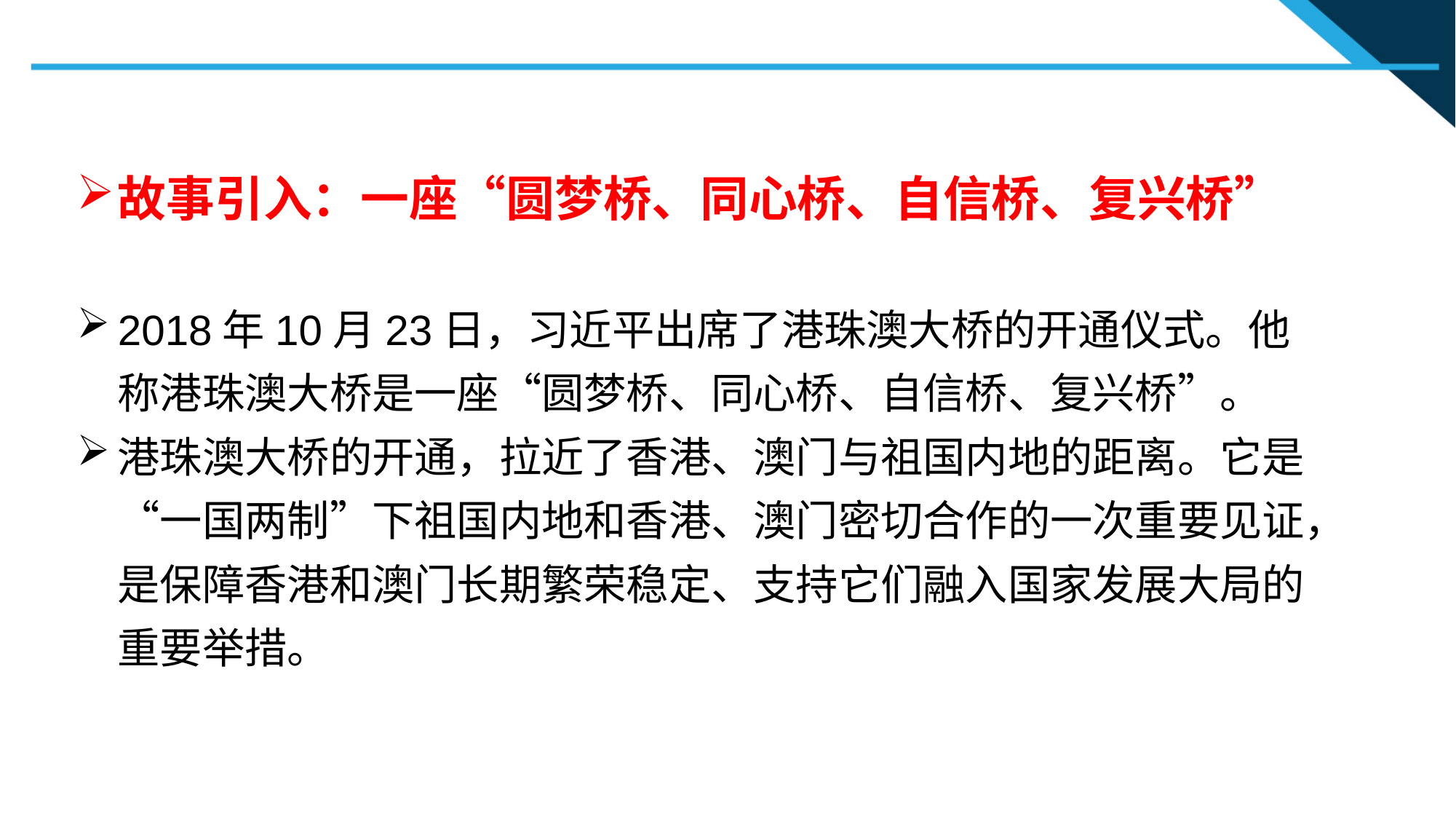

故事引入：一座“圆梦桥、同心桥、自信桥、复兴桥”

2018年10月23日，习近平出席了港珠澳大桥的开通仪式。他称港珠澳大桥是一座“圆梦桥、同心桥、自信桥、复兴桥”。
港珠澳大桥的开通，拉近了香港、澳门与祖国内地的距离。它是“一国两制”下祖国内地和香港、澳门密切合作的一次重要见证，是保障香港和澳门长期繁荣稳定、支持它们融入国家发展大局的重要举措。